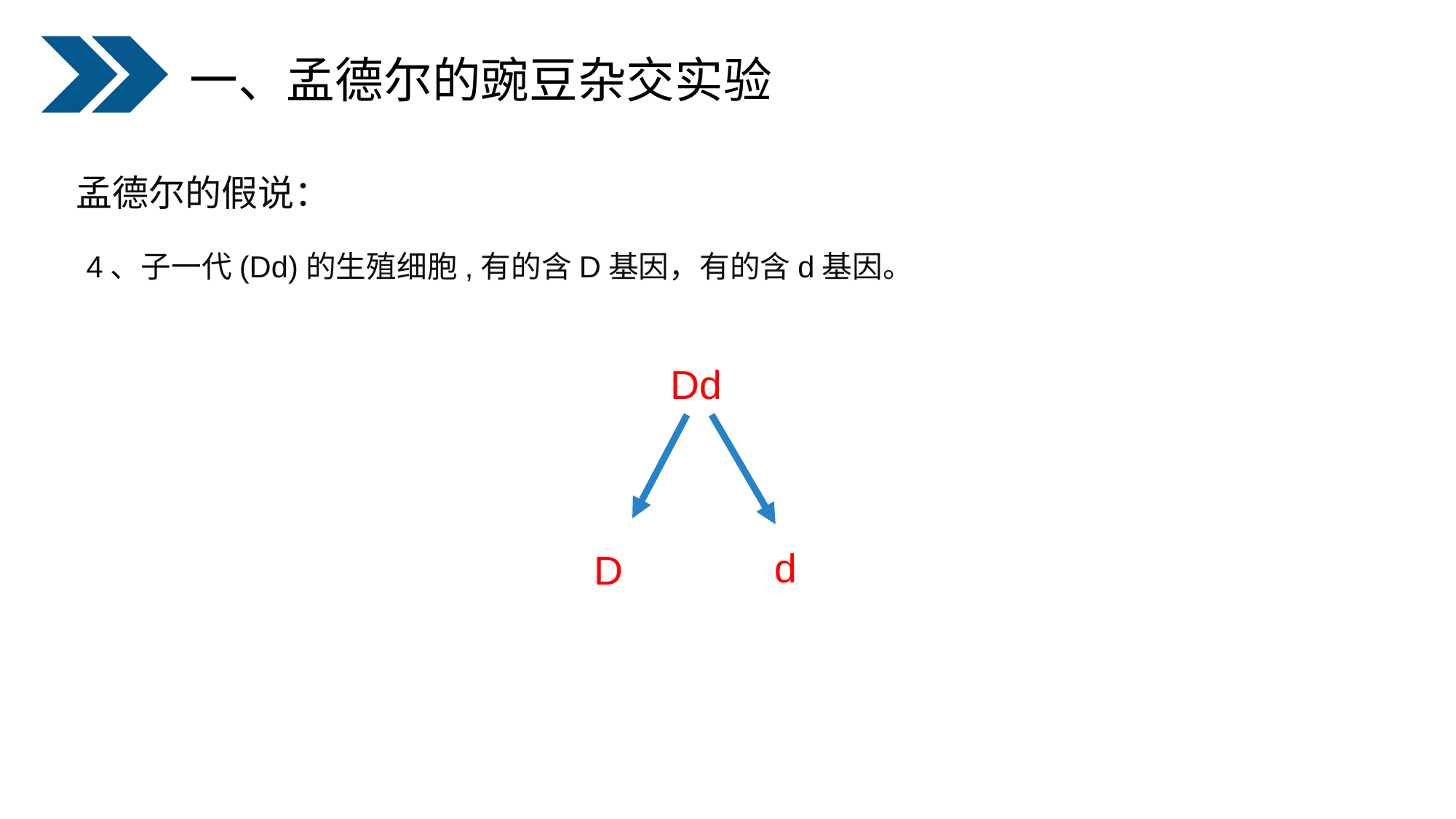

一、孟德尔的豌豆杂交实验
      孟德尔的假说：
      4、子一代(Dd)的生殖细胞,有的含D基因，有的含d基因。
Dd
d
D